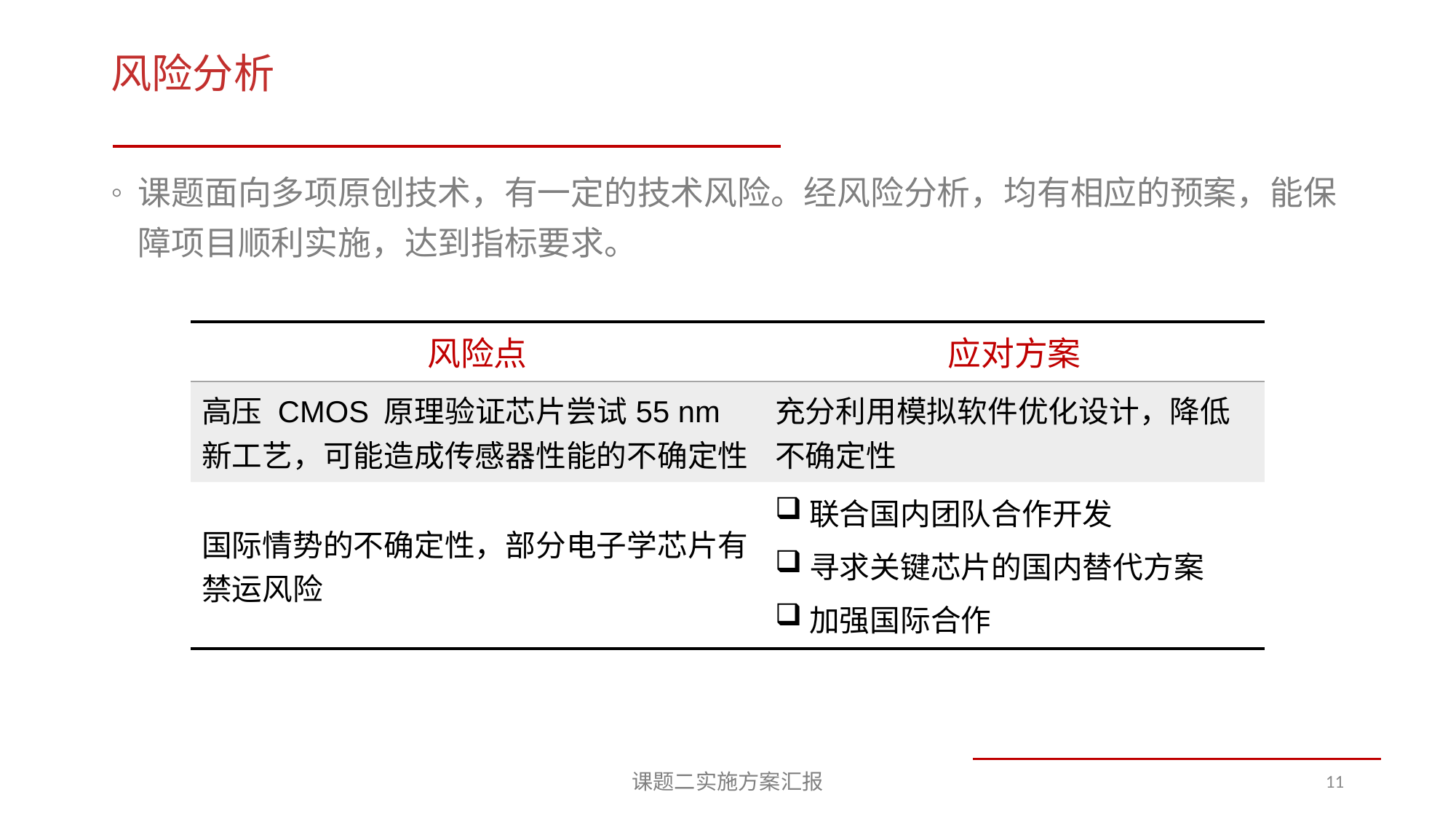

# 风险分析
课题面向多项原创技术，有一定的技术风险。经风险分析，均有相应的预案，能保障项目顺利实施，达到指标要求。
| 风险点 | 应对方案 |
| --- | --- |
| 高压 CMOS 原理验证芯片尝试55 nm新工艺，可能造成传感器性能的不确定性 | 充分利用模拟软件优化设计，降低不确定性 |
| 国际情势的不确定性，部分电子学芯片有禁运风险 | 联合国内团队合作开发 寻求关键芯片的国内替代方案 加强国际合作 |
课题二实施方案汇报
11